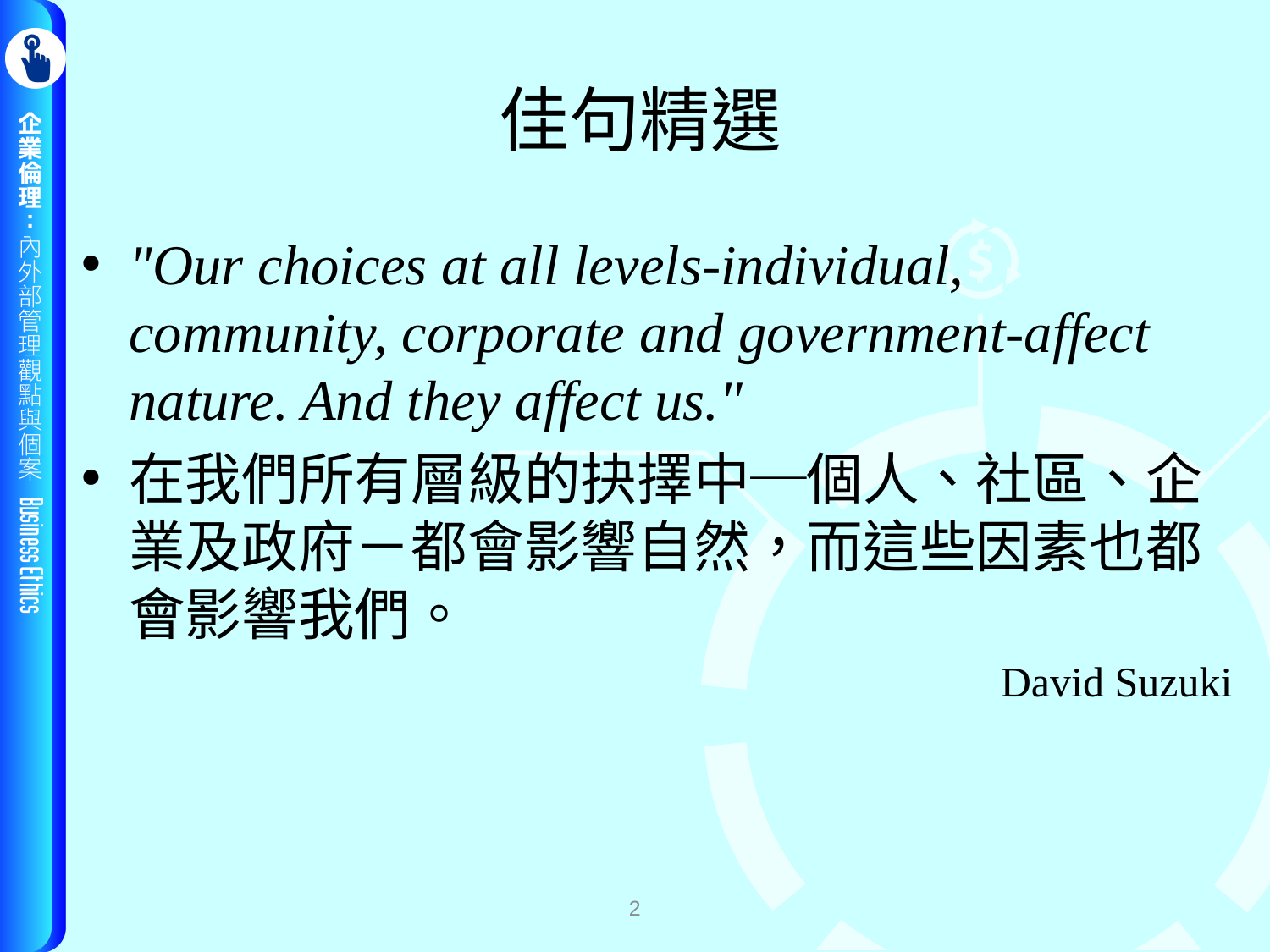

# 佳句精選
"Our choices at all levels-individual, community, corporate and government-affect nature. And they affect us."
在我們所有層級的抉擇中─個人、社區、企業及政府－都會影響自然，而這些因素也都會影響我們。
David Suzuki
2